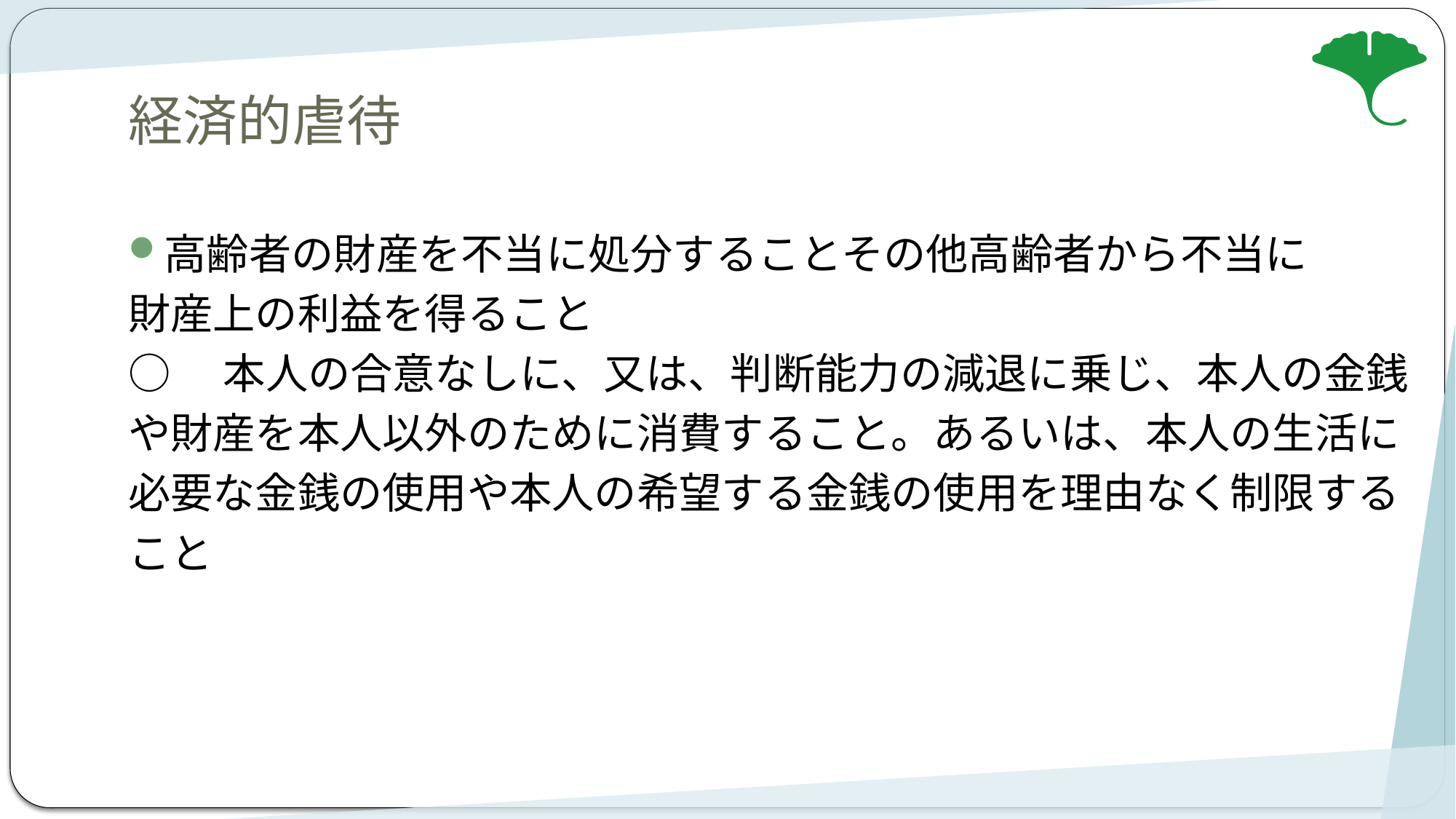

# 経済的虐待

高齢者の財産を不当に処分することその他高齢者から不当に
財産上の利益を得ること
○　本人の合意なしに、又は、判断能力の減退に乗じ、本人の金銭
や財産を本人以外のために消費すること。あるいは、本人の生活に
必要な金銭の使用や本人の希望する金銭の使用を理由なく制限する
こと